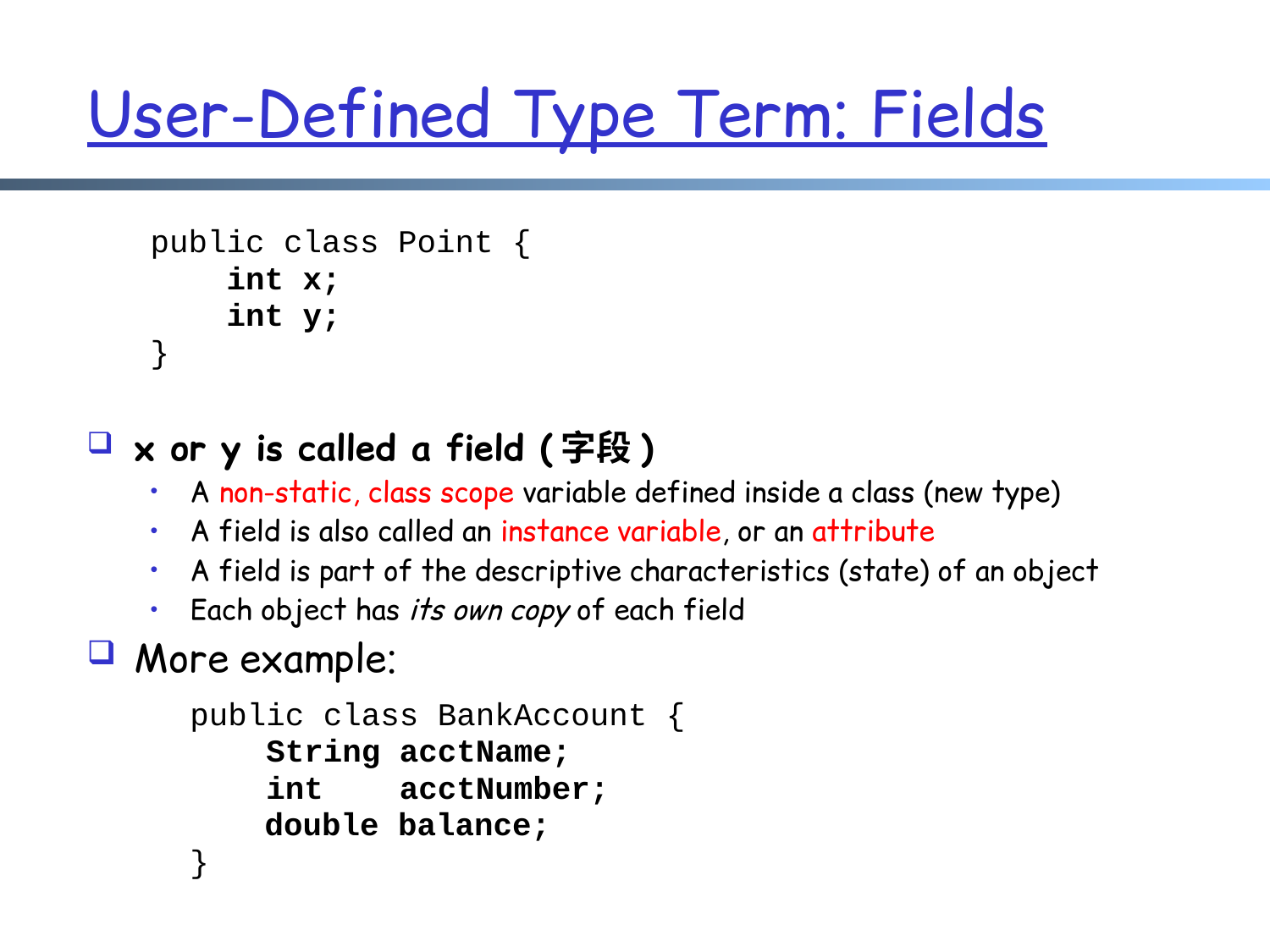

# User-Defined Type Term: Fields
public class Point {
    int x;
    int y;
}

x or y is called a field (字段)
A non-static, class scope variable defined inside a class (new type)
A field is also called an instance variable, or an attribute
A field is part of the descriptive characteristics (state) of an object
Each object has its own copy of each field
More example:

	public class BankAccount {
	    String acctName;
	    int    acctNumber;
      double balance;
 	}